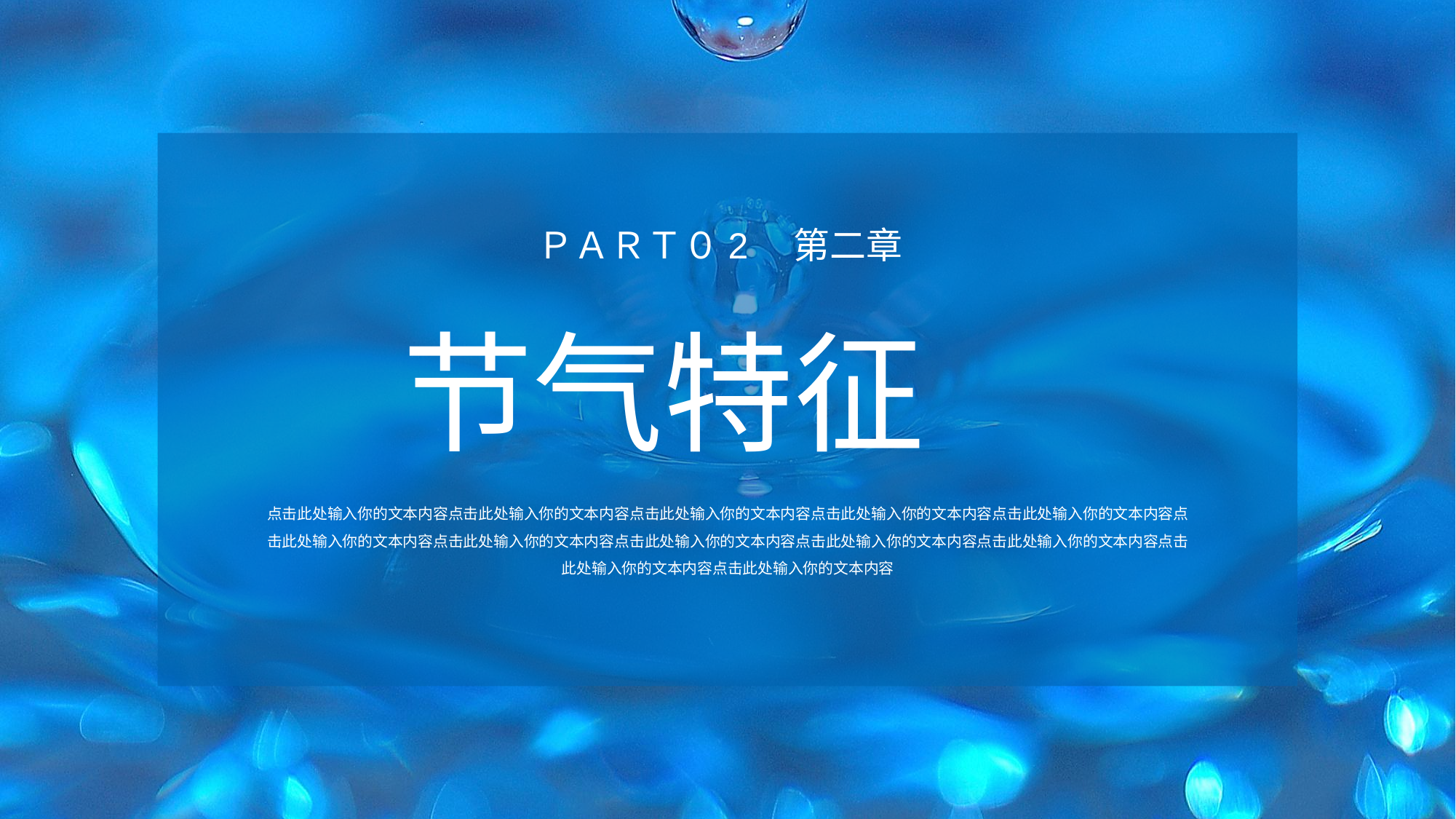

ＰＡＲＴ０2　第二章
节气特征
点击此处输入你的文本内容点击此处输入你的文本内容点击此处输入你的文本内容点击此处输入你的文本内容点击此处输入你的文本内容点击此处输入你的文本内容点击此处输入你的文本内容点击此处输入你的文本内容点击此处输入你的文本内容点击此处输入你的文本内容点击此处输入你的文本内容点击此处输入你的文本内容